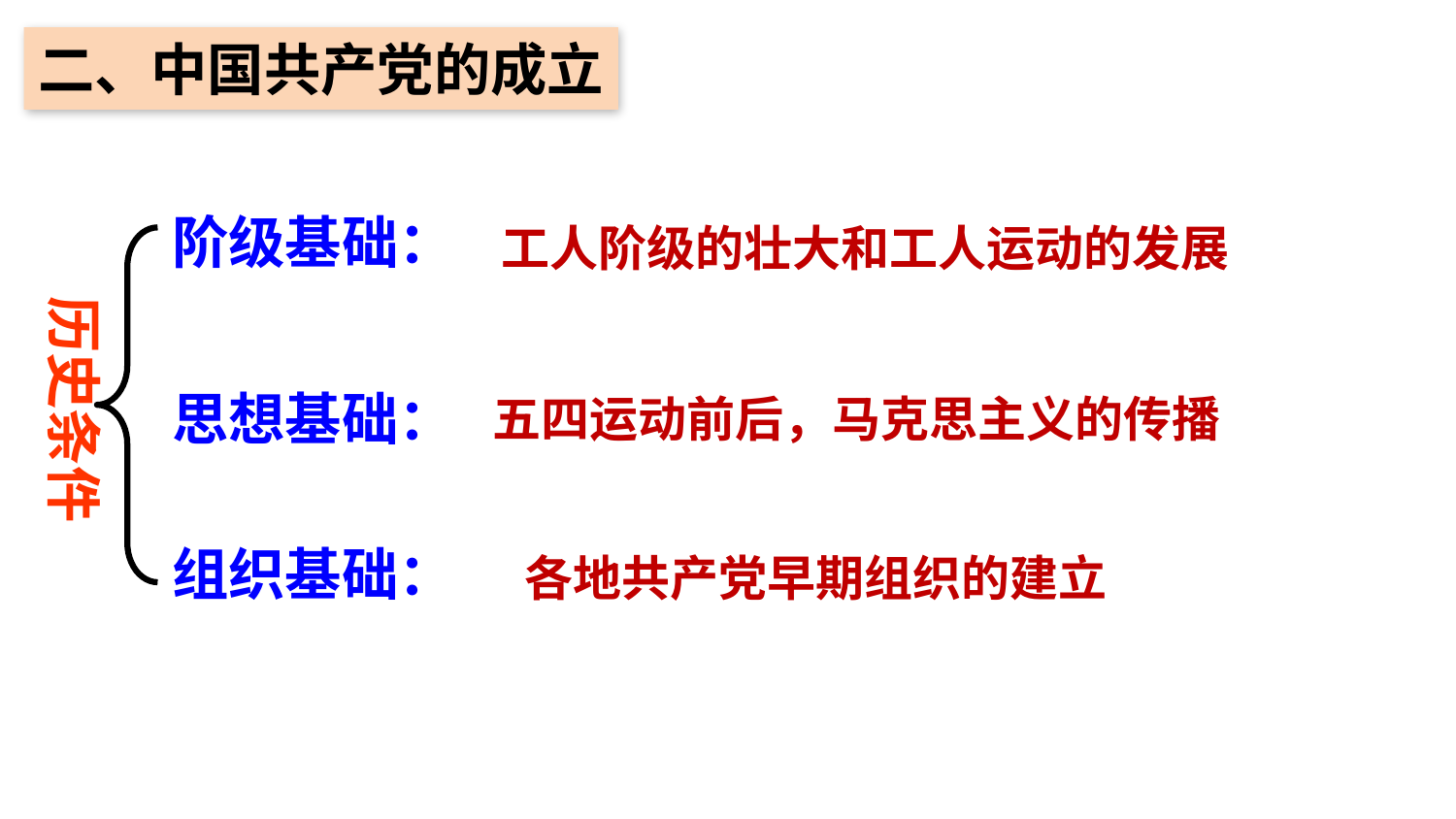

二、中国共产党的成立
阶级基础：
工人阶级的壮大和工人运动的发展

历史条件
思想基础：
五四运动前后，马克思主义的传播
组织基础：
各地共产党早期组织的建立